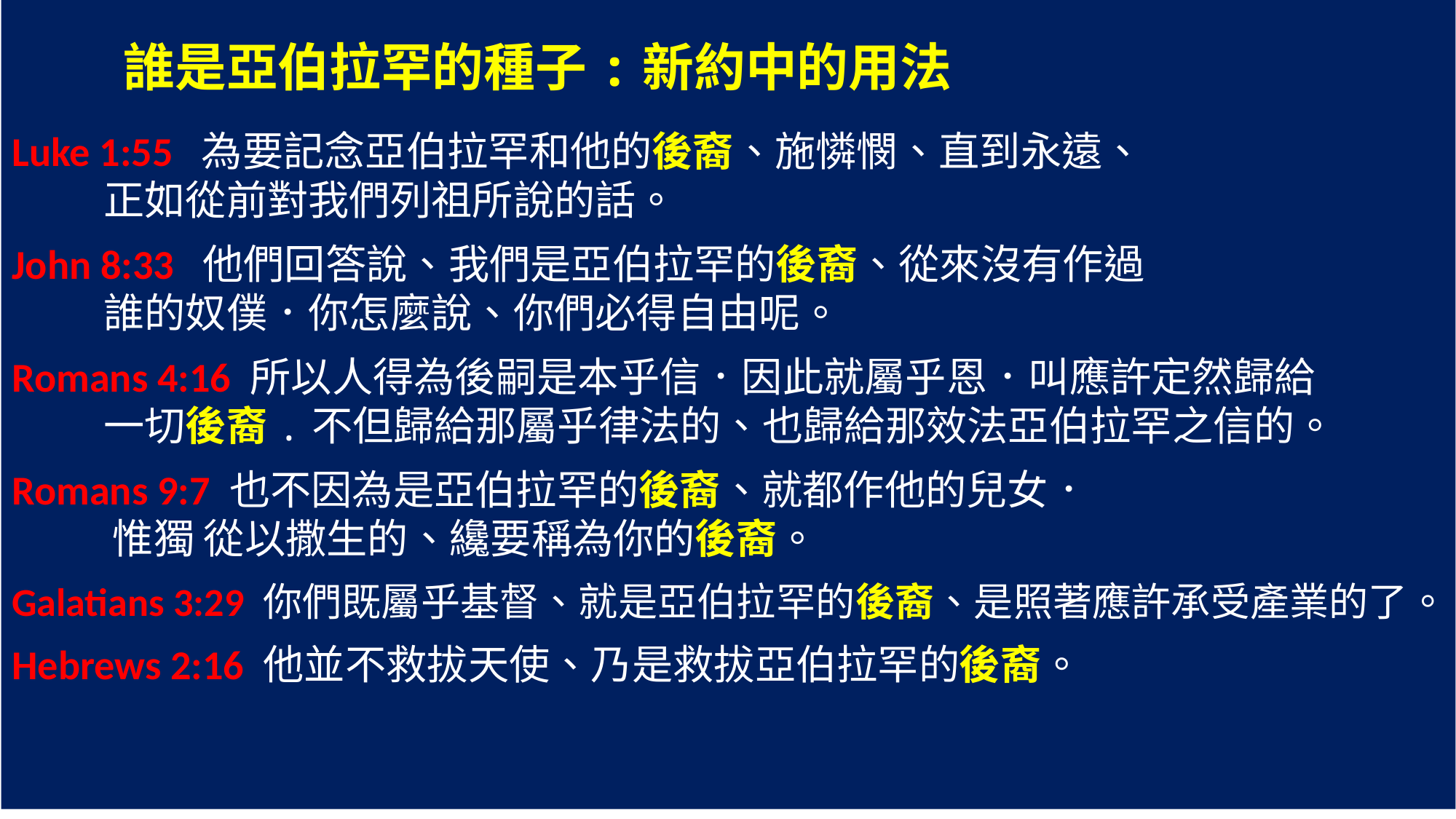

誰是亞伯拉罕的種子:新約中的用法

Luke 1:55  為要記念亞伯拉罕和他的後裔、施憐憫、直到永遠、
         正如從前對我們列祖所說的話。

John 8:33  他們回答說、我們是亞伯拉罕的後裔、從來沒有作過
         誰的奴僕．你怎麼說、你們必得自由呢。

Romans 4:16 所以人得為後嗣是本乎信．因此就屬乎恩．叫應許定然歸給
         一切後裔.不但歸給那屬乎律法的、也歸給那效法亞伯拉罕之信的。

Romans 9:7 也不因為是亞伯拉罕的後裔、就都作他的兒女．
          惟獨 從以撒生的、纔要稱為你的後裔。

Galatians 3:29 你們既屬乎基督、就是亞伯拉罕的後裔、是照著應許承受產業的了。

Hebrews 2:16 他並不救拔天使、乃是救拔亞伯拉罕的後裔。